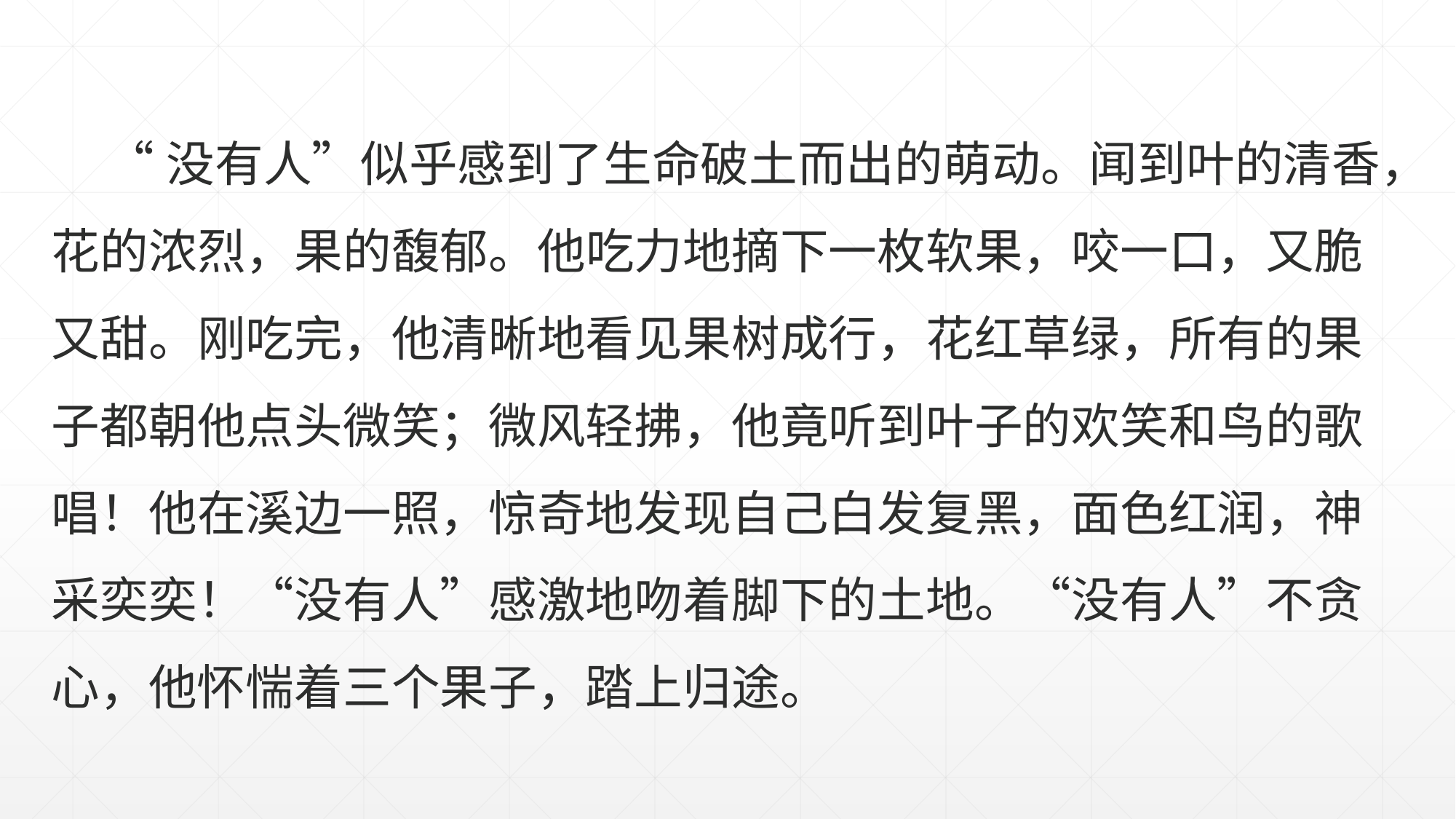

“没有人”似乎感到了生命破土而出的萌动。闻到叶的清香，花的浓烈，果的馥郁。他吃力地摘下一枚软果，咬一口，又脆又甜。刚吃完，他清晰地看见果树成行，花红草绿，所有的果子都朝他点头微笑；微风轻拂，他竟听到叶子的欢笑和鸟的歌唱！他在溪边一照，惊奇地发现自己白发复黑，面色红润，神采奕奕！“没有人”感激地吻着脚下的土地。“没有人”不贪心，他怀惴着三个果子，踏上归途。